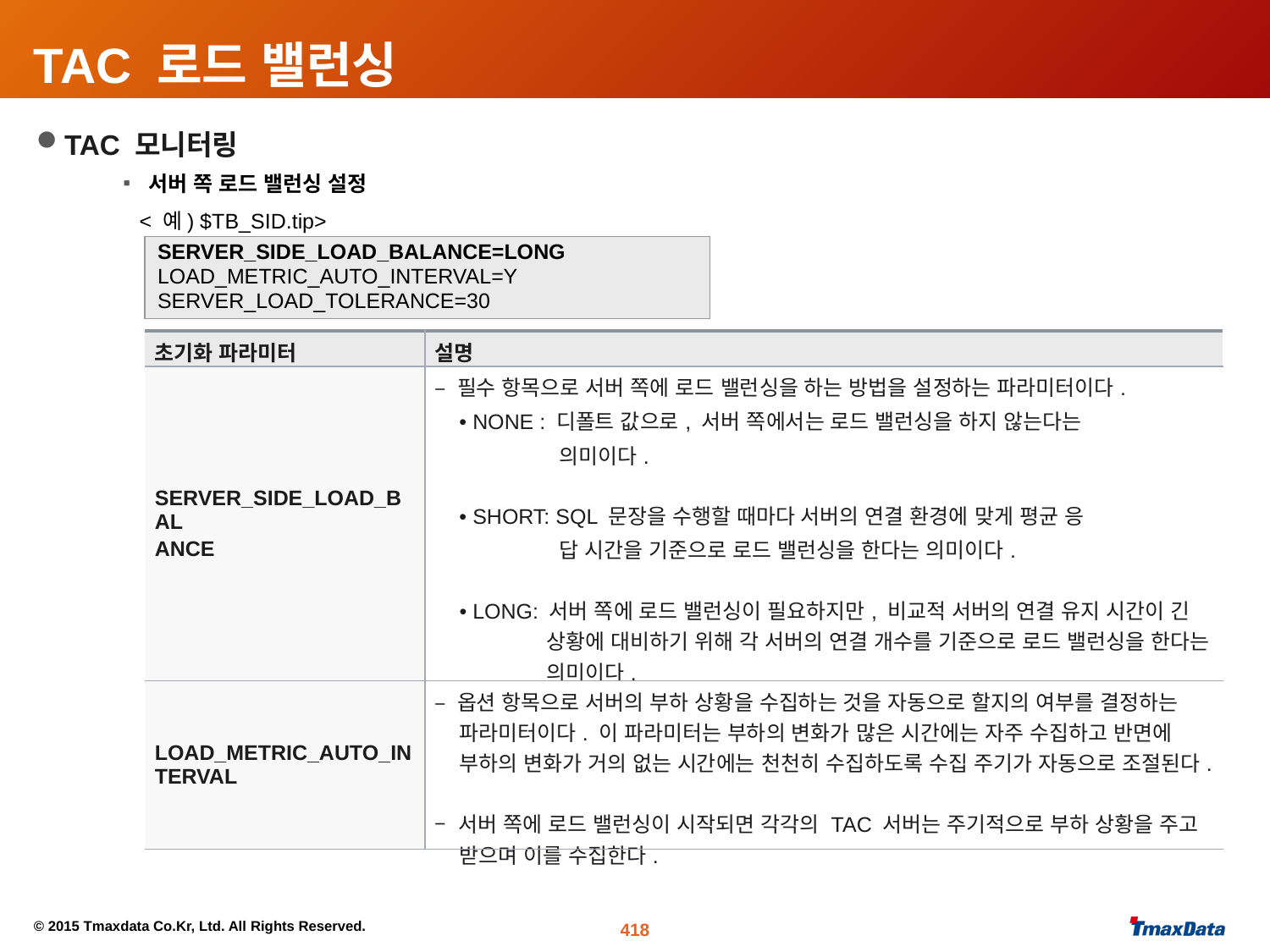

# TAC 로드 밸런싱
TAC 모니터링
서버 쪽 로드 밸런싱 설정

   < 예) $TB_SID.tip>
SERVER_SIDE_LOAD_BALANCE=LONG
LOAD_METRIC_AUTO_INTERVAL=Y
SERVER_LOAD_TOLERANCE=30
| 초기화 파라미터 | 설명 |
| --- | --- |
| SERVER\_SIDE\_LOAD\_BAL ANCE | – 필수 항목으로 서버 쪽에 로드 밸런싱을 하는 방법을 설정하는 파라미터이다. • NONE : 디폴트 값으로, 서버 쪽에서는 로드 밸런싱을 하지 않는다는 의미이다. • SHORT: SQL 문장을 수행할 때마다 서버의 연결 환경에 맞게 평균 응 답 시간을 기준으로 로드 밸런싱을 한다는 의미이다. • LONG: 서버 쪽에 로드 밸런싱이 필요하지만, 비교적 서버의 연결 유지 시간이 긴 상황에 대비하기 위해 각 서버의 연결 개수를 기준으로 로드 밸런싱을 한다는 의미이다. |
| LOAD\_METRIC\_AUTO\_INTERVAL | – 옵션 항목으로 서버의 부하 상황을 수집하는 것을 자동으로 할지의 여부를 결정하는 파라미터이다. 이 파라미터는 부하의 변화가 많은 시간에는 자주 수집하고 반면에 부하의 변화가 거의 없는 시간에는 천천히 수집하도록 수집 주기가 자동으로 조절된다. – 서버 쪽에 로드 밸런싱이 시작되면 각각의 TAC 서버는 주기적으로 부하 상황을 주고 받으며 이를 수집한다. |